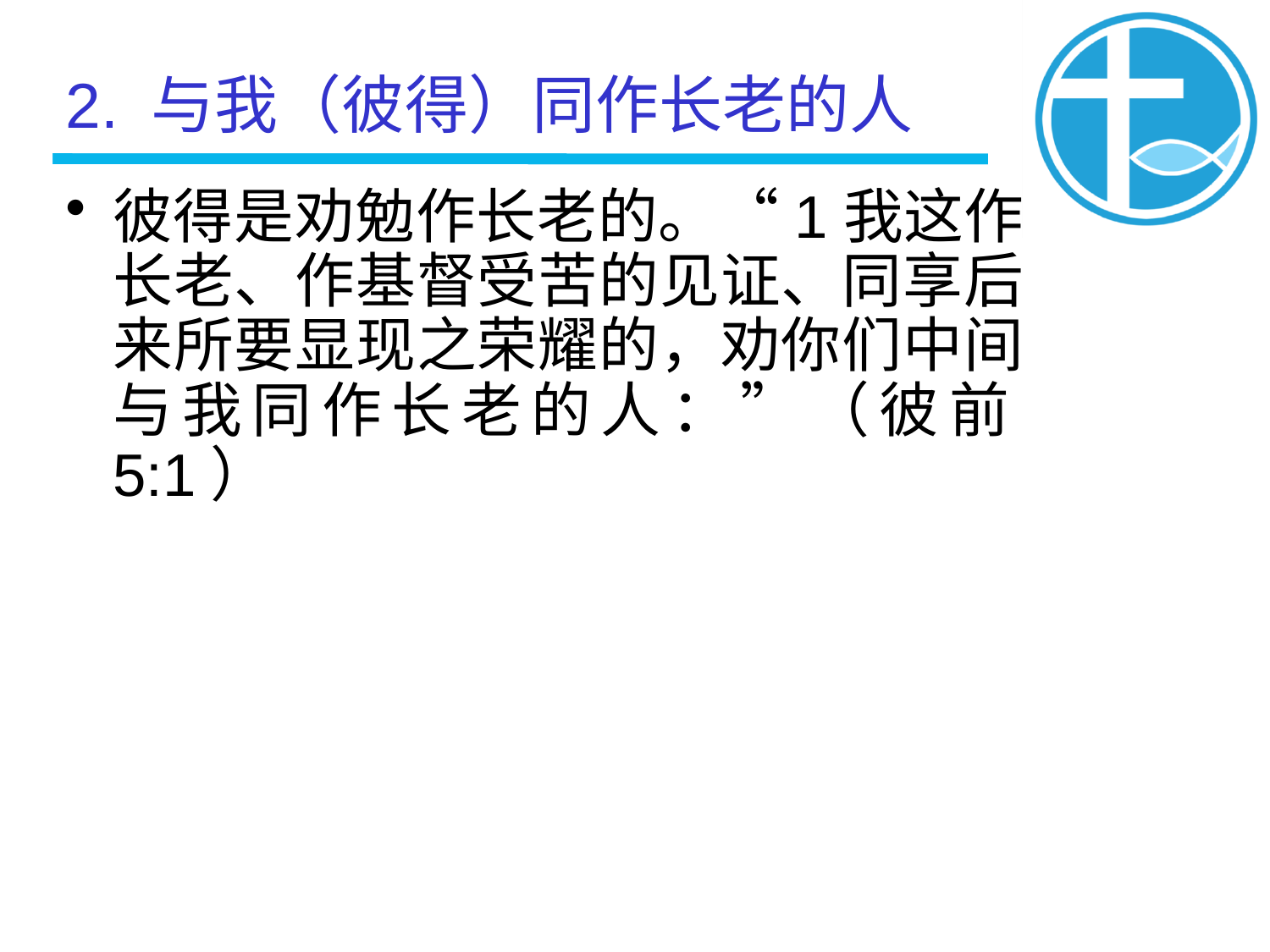

2. 与我（彼得）同作长老的人
彼得是劝勉作长老的。“1我这作长老、作基督受苦的见证、同享后来所要显现之荣耀的，劝你们中间与我同作长老的人：”（彼前5:1）